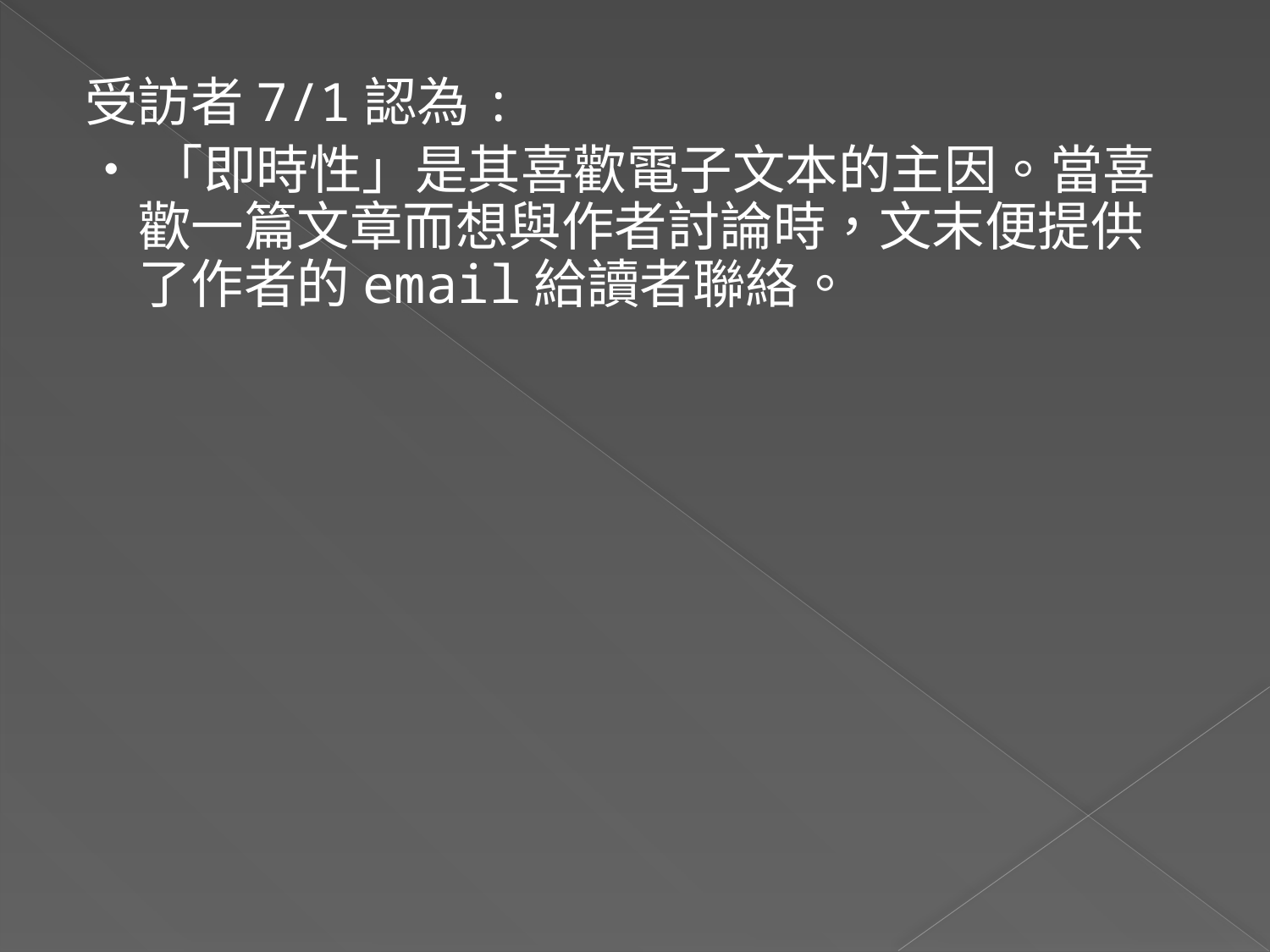

受訪者7/1認為:
‧「即時性」是其喜歡電子文本的主因。當喜歡一篇文章而想與作者討論時，文末便提供了作者的email給讀者聯絡。